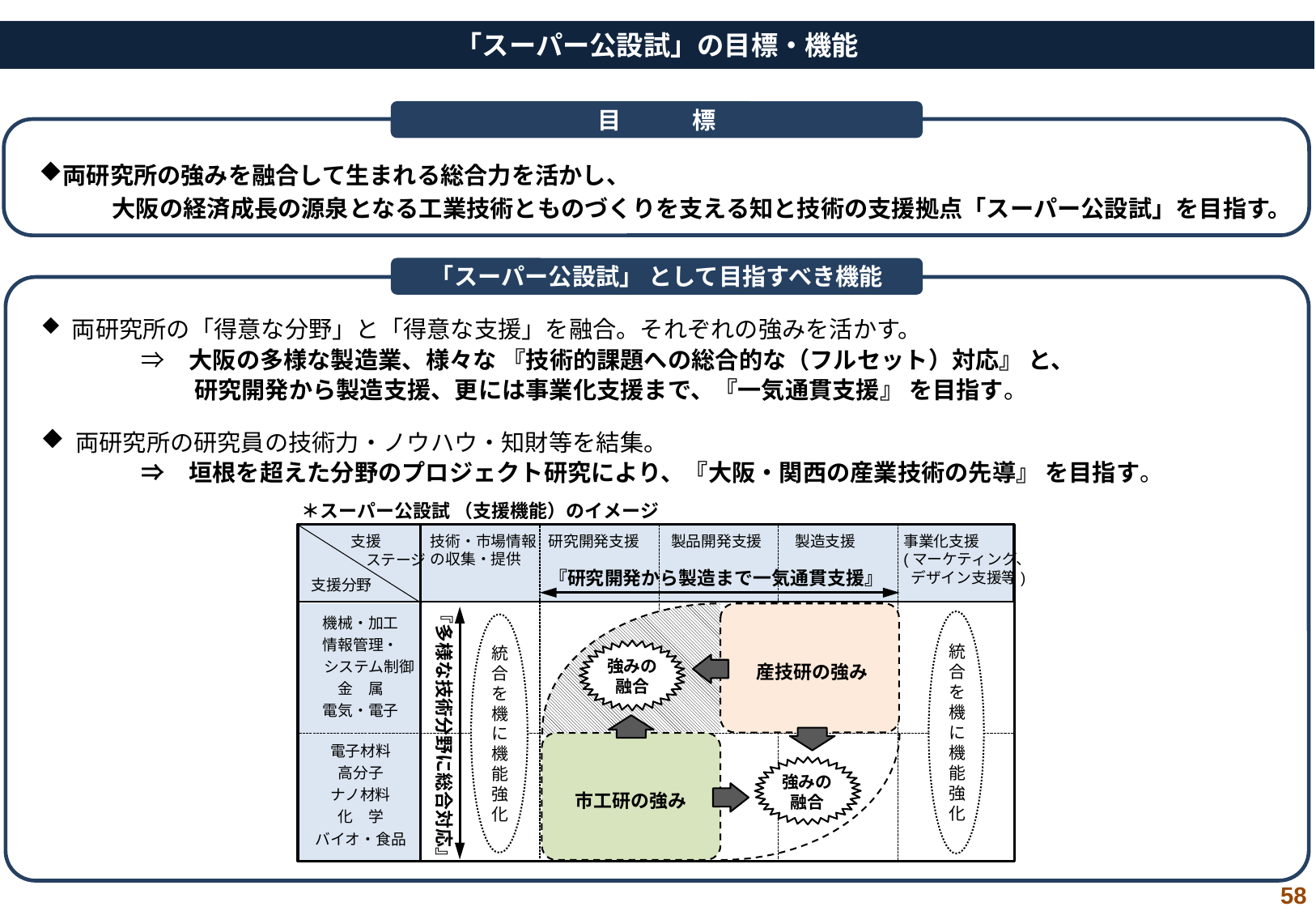

「スーパー公設試」の目標・機能
目　　　標

両研究所の強みを融合して生まれる総合力を活かし、
大阪の経済成長の源泉となる工業技術とものづくりを支える知と技術の支援拠点「スーパー公設試」を目指す。

「スーパー公設試」 として目指すべき機能

 両研究所の「得意な分野」と「得意な支援」を融合。それぞれの強みを活かす。
　　　　　⇒　大阪の多様な製造業、様々な 『技術的課題への総合的な（フルセット）対応』 と、
　　 　　　　　研究開発から製造支援、更には事業化支援まで、『一気通貫支援』 を目指す。

 両研究所の研究員の技術力・ノウハウ・知財等を結集。
　　　　　⇒　垣根を超えた分野のプロジェクト研究により、『大阪・関西の産業技術の先導』 を目指す。

＊スーパー公設試 （支援機能）のイメージ

製造支援

技術・市場情報の収集・提供
製品開発支援
事業化支援
(マーケティング、
 デザイン支援等)
支援
　ステージ
研究開発支援

支援分野
『研究開発から製造まで一気通貫支援』
『多様な技術分野に総合対応』

機械・加工
情報管理・
    システム制御
金　属
電気・電子

統合を機に機能強化
統合を機に機能強化

強みの
融合
産技研の強み

電子材料
高分子
ナノ材料
化　学
バイオ・食品

強みの
融合
市工研の強み

58